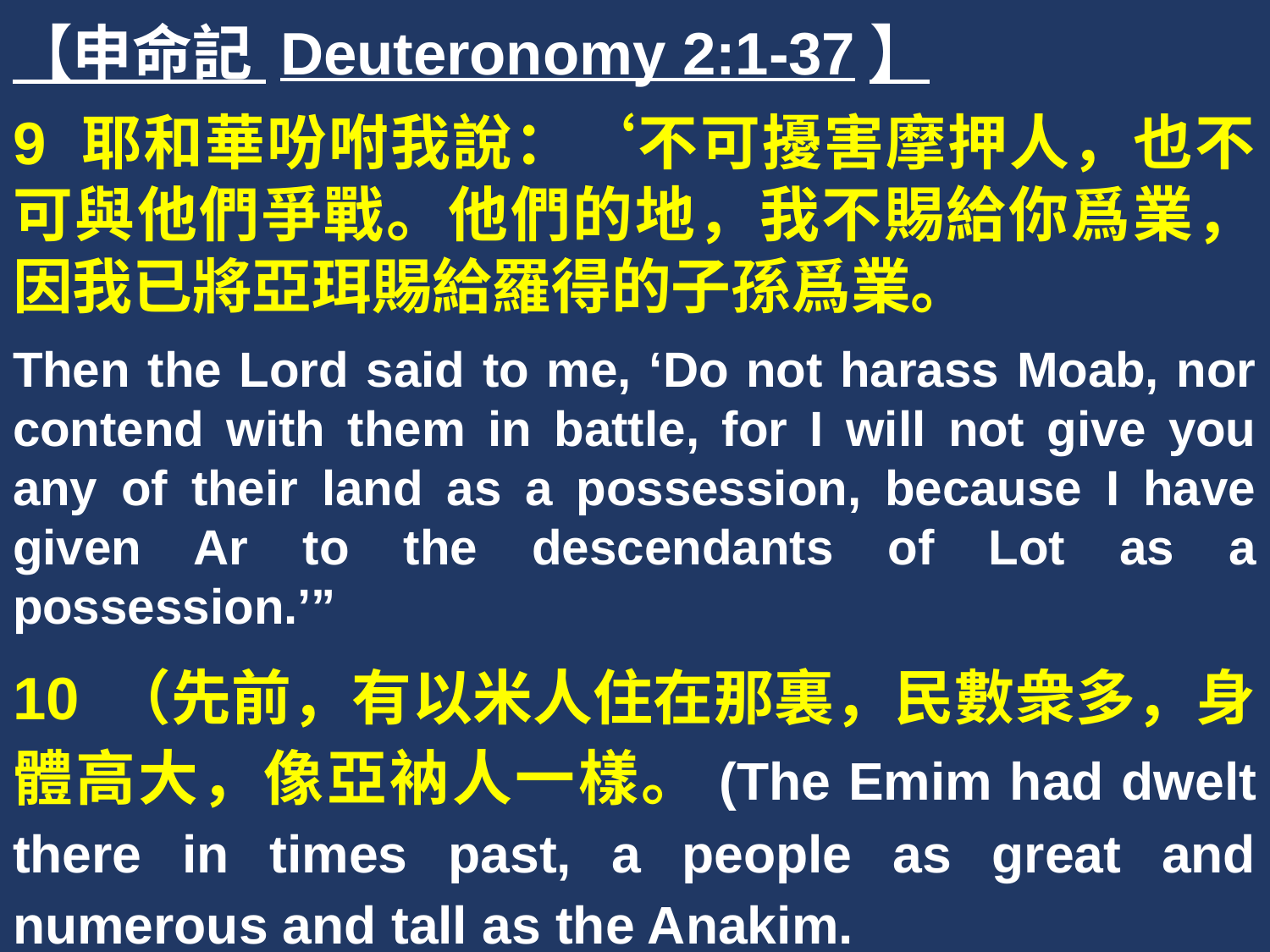

【申命記 Deuteronomy 2:1-37】
9 耶和華吩咐我說：‘不可擾害摩押人，也不可與他們爭戰。他們的地，我不賜給你爲業，因我已將亞珥賜給羅得的子孫爲業。
Then the Lord said to me, ‘Do not harass Moab, nor contend with them in battle, for I will not give you any of their land as a possession, because I have given Ar to the descendants of Lot as a possession.’”
10 （先前，有以米人住在那裏，民數衆多，身體高大，像亞衲人一樣。(The Emim had dwelt there in times past, a people as great and numerous and tall as the Anakim.